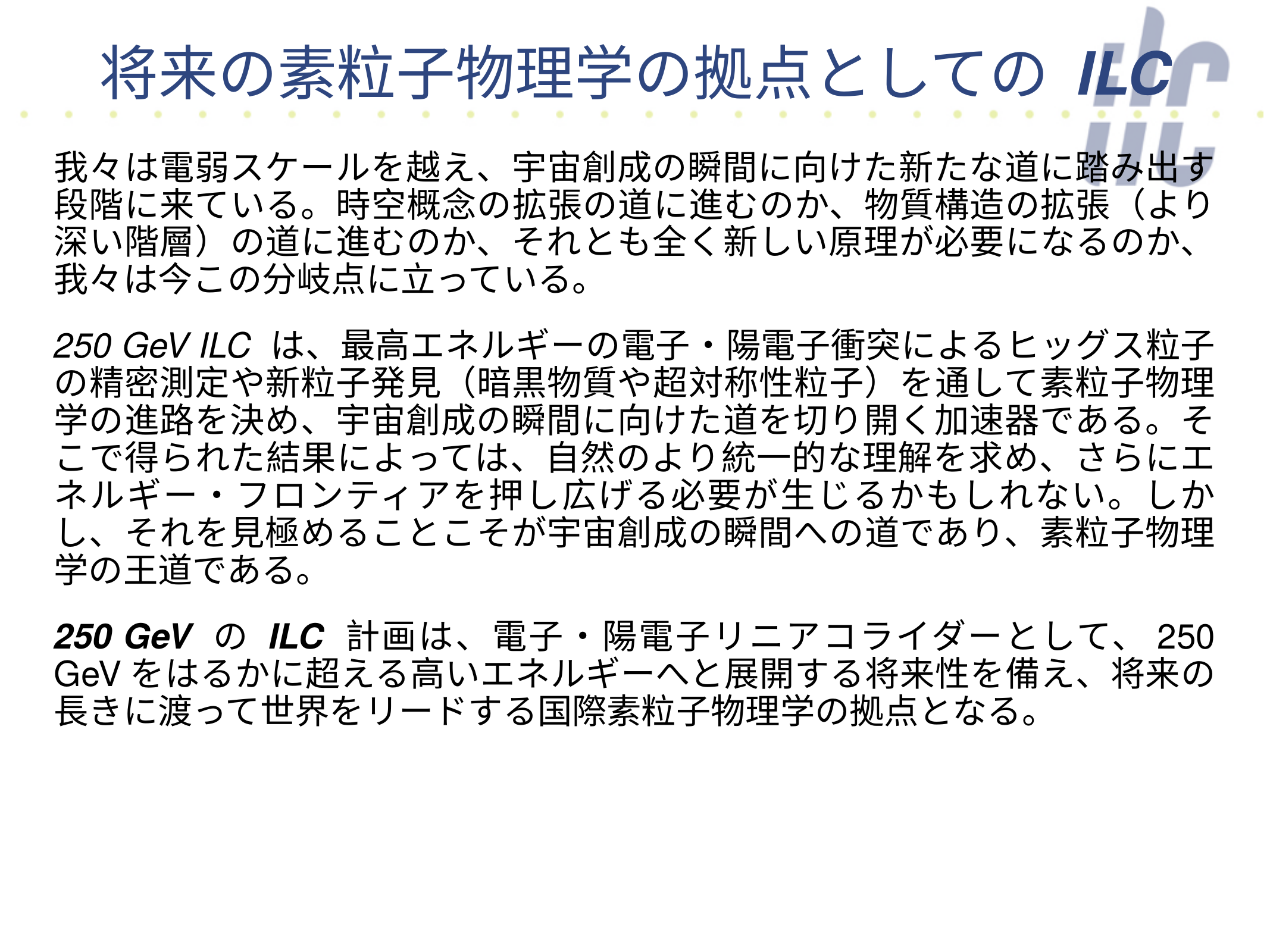

将来の素粒子物理学の拠点としての ILC
我々は電弱スケールを越え、宇宙創成の瞬間に向けた新たな道に踏み出す段階に来ている。時空概念の拡張の道に進むのか、物質構造の拡張（より深い階層）の道に進むのか、それとも全く新しい原理が必要になるのか、我々は今この分岐点に立っている。
250 GeV ILC は、最高エネルギーの電子・陽電子衝突によるヒッグス粒子の精密測定や新粒子発見（暗黒物質や超対称性粒子）を通して素粒子物理学の進路を決め、宇宙創成の瞬間に向けた道を切り開く加速器である。そこで得られた結果によっては、自然のより統一的な理解を求め、さらにエネルギー・フロンティアを押し広げる必要が生じるかもしれない。しかし、それを見極めることこそが宇宙創成の瞬間への道であり、素粒子物理学の王道である。
250 GeV の ILC 計画は、電子・陽電子リニアコライダーとして、250 GeVをはるかに超える高いエネルギーへと展開する将来性を備え、将来の長きに渡って世界をリードする国際素粒子物理学の拠点となる。
55